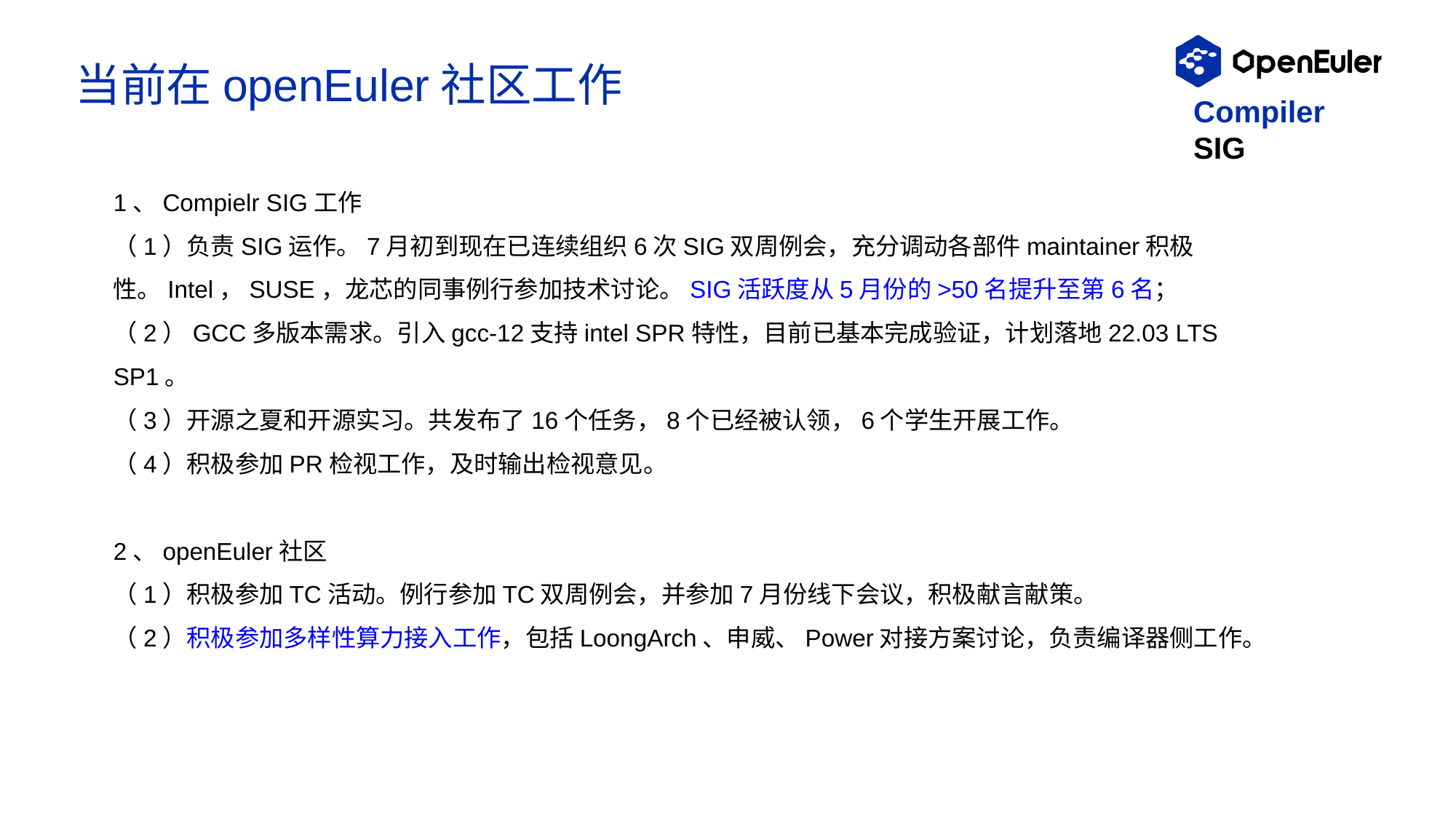

# 当前在openEuler社区工作
1、Compielr SIG工作
（1）负责SIG运作。7月初到现在已连续组织6次SIG双周例会，充分调动各部件maintainer积极性。Intel，SUSE，龙芯的同事例行参加技术讨论。SIG活跃度从5月份的>50名提升至第6名；
（2）GCC多版本需求。引入gcc-12支持intel SPR特性，目前已基本完成验证，计划落地22.03 LTS SP1。
（3）开源之夏和开源实习。共发布了16个任务，8个已经被认领，6个学生开展工作。
（4）积极参加PR检视工作，及时输出检视意见。

2、openEuler社区
（1）积极参加TC活动。例行参加TC双周例会，并参加7月份线下会议，积极献言献策。
（2）积极参加多样性算力接入工作，包括LoongArch、申威、Power对接方案讨论，负责编译器侧工作。